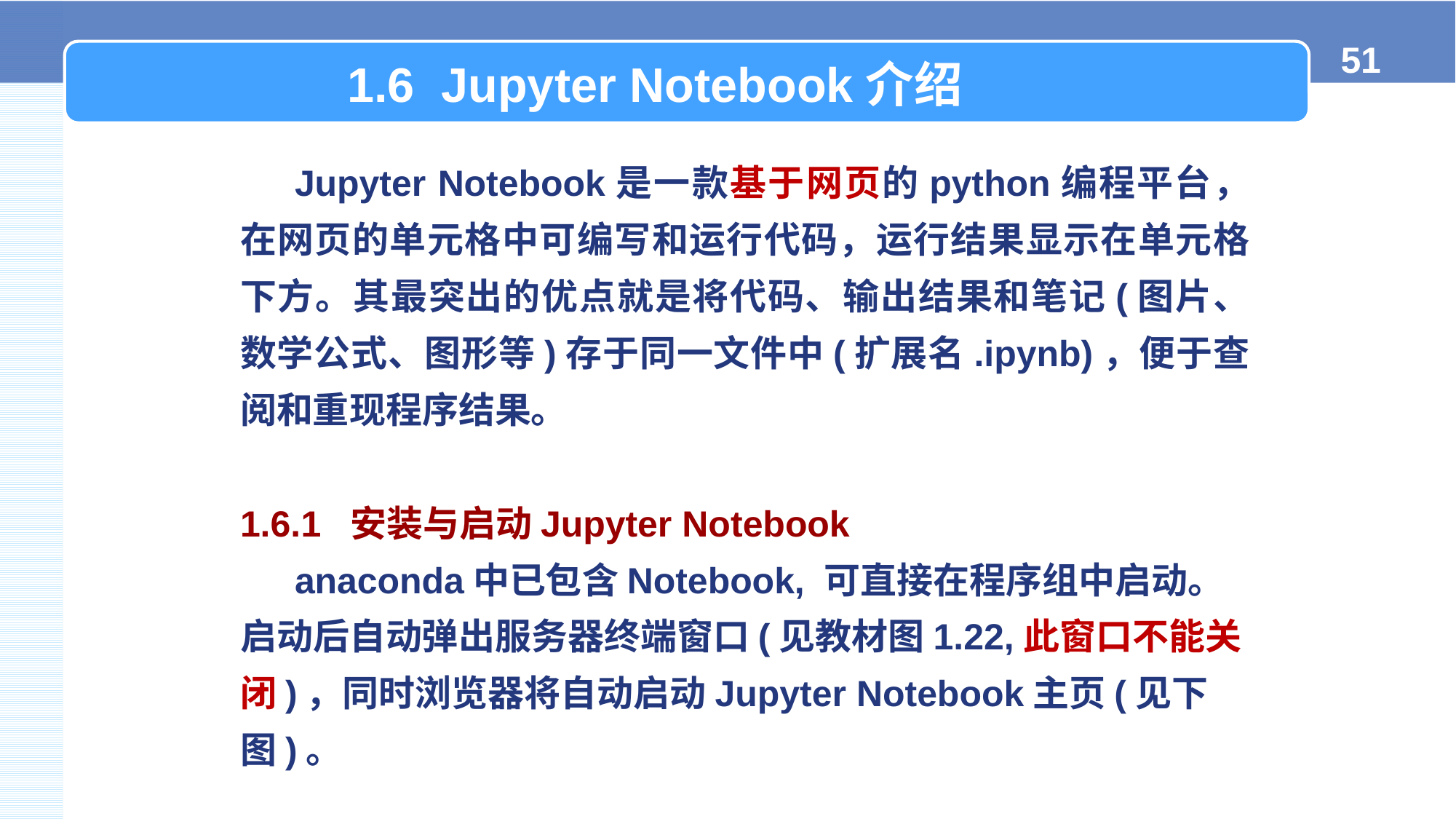

1.6  Jupyter Notebook介绍
Jupyter Notebook是一款基于网页的python编程平台，在网页的单元格中可编写和运行代码，运行结果显示在单元格下方。其最突出的优点就是将代码、输出结果和笔记(图片、数学公式、图形等)存于同一文件中(扩展名.ipynb)，便于查阅和重现程序结果。

1.6.1  安装与启动Jupyter Notebook
anaconda中已包含Notebook, 可直接在程序组中启动。启动后自动弹出服务器终端窗口(见教材图1.22,此窗口不能关闭)，同时浏览器将自动启动Jupyter Notebook主页(见下图)。